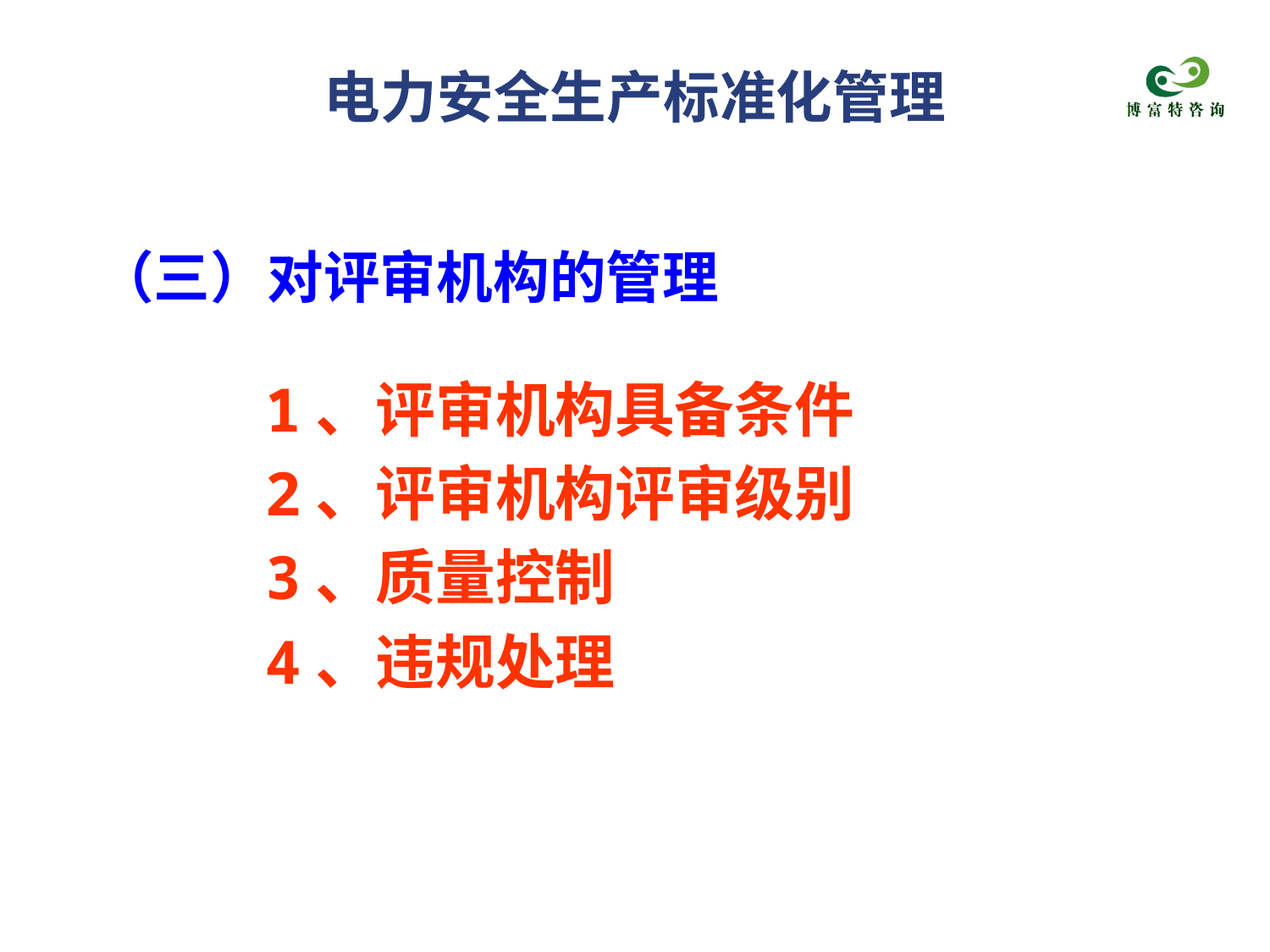

电力安全生产标准化管理
# （三）对评审机构的管理
1、评审机构具备条件
2、评审机构评审级别
3、质量控制
4、违规处理